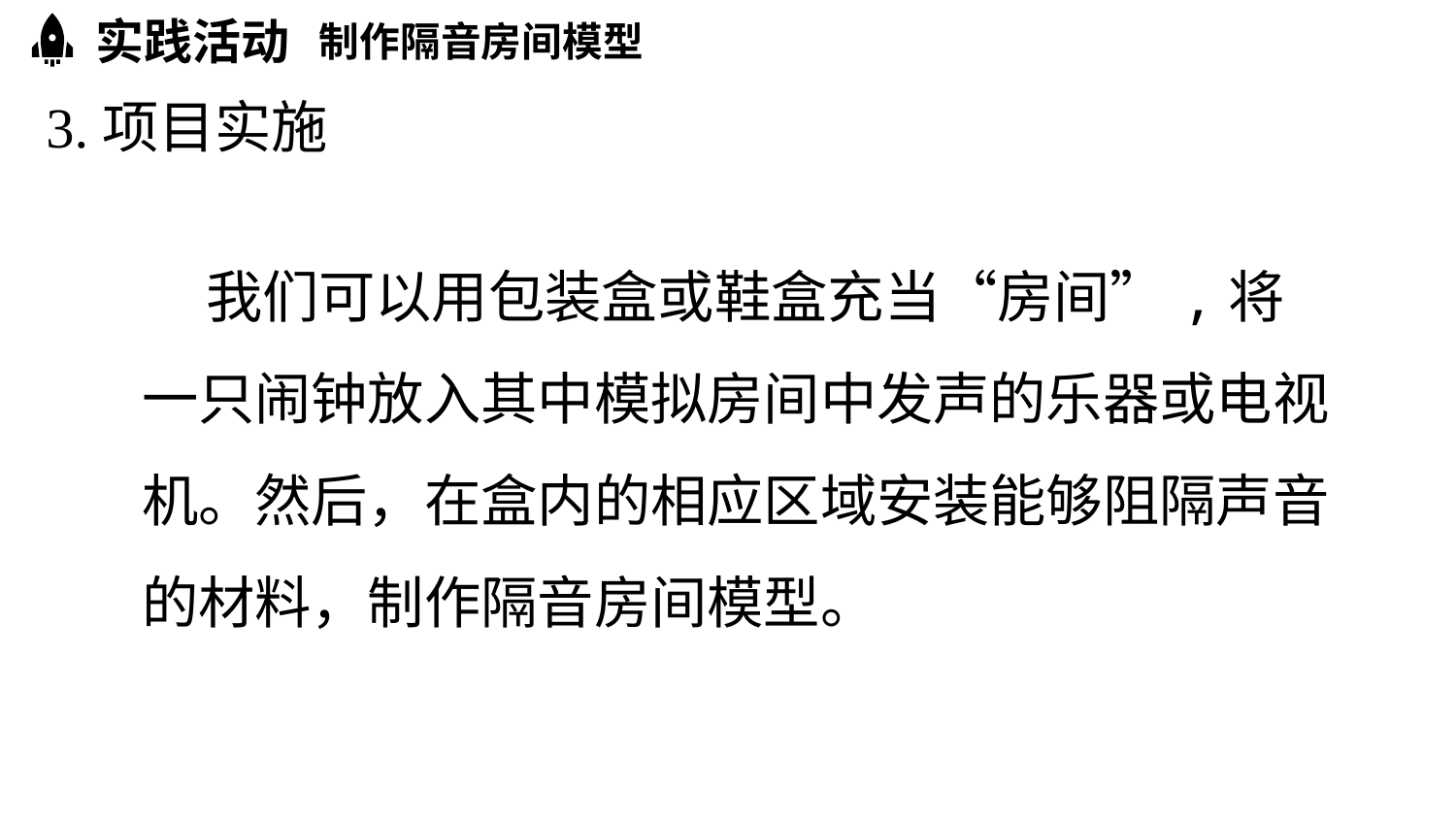

实践活动

制作隔音房间模型
3.项目实施
    我们可以用包装盒或鞋盒充当“房间”,将一只闹钟放入其中模拟房间中发声的乐器或电视机。然后，在盒内的相应区域安装能够阻隔声音的材料，制作隔音房间模型。